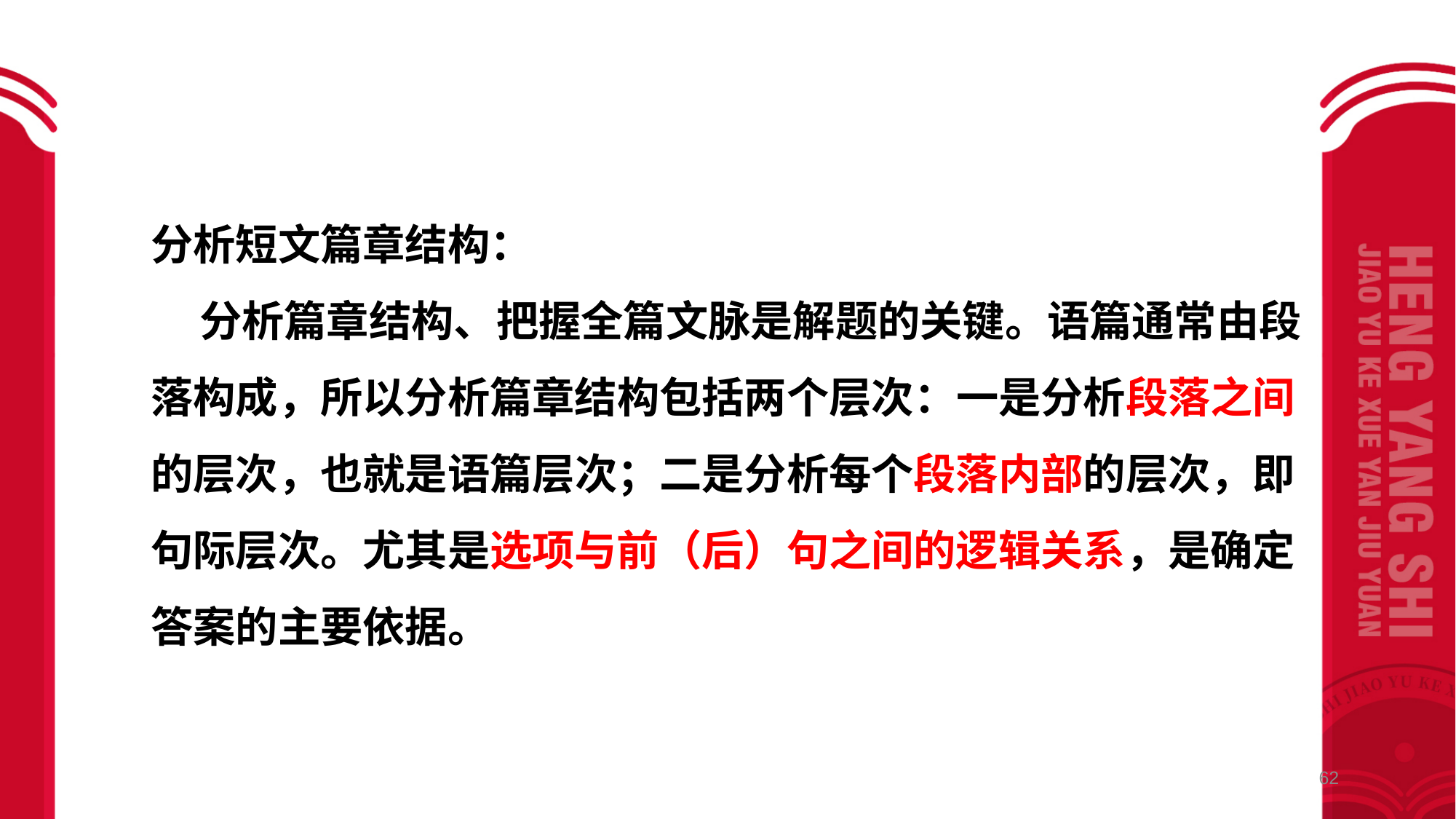

分析短文篇章结构：
    分析篇章结构、把握全篇文脉是解题的关键。语篇通常由段落构成，所以分析篇章结构包括两个层次：一是分析段落之间的层次，也就是语篇层次；二是分析每个段落内部的层次，即句际层次。尤其是选项与前（后）句之间的逻辑关系，是确定答案的主要依据。
62